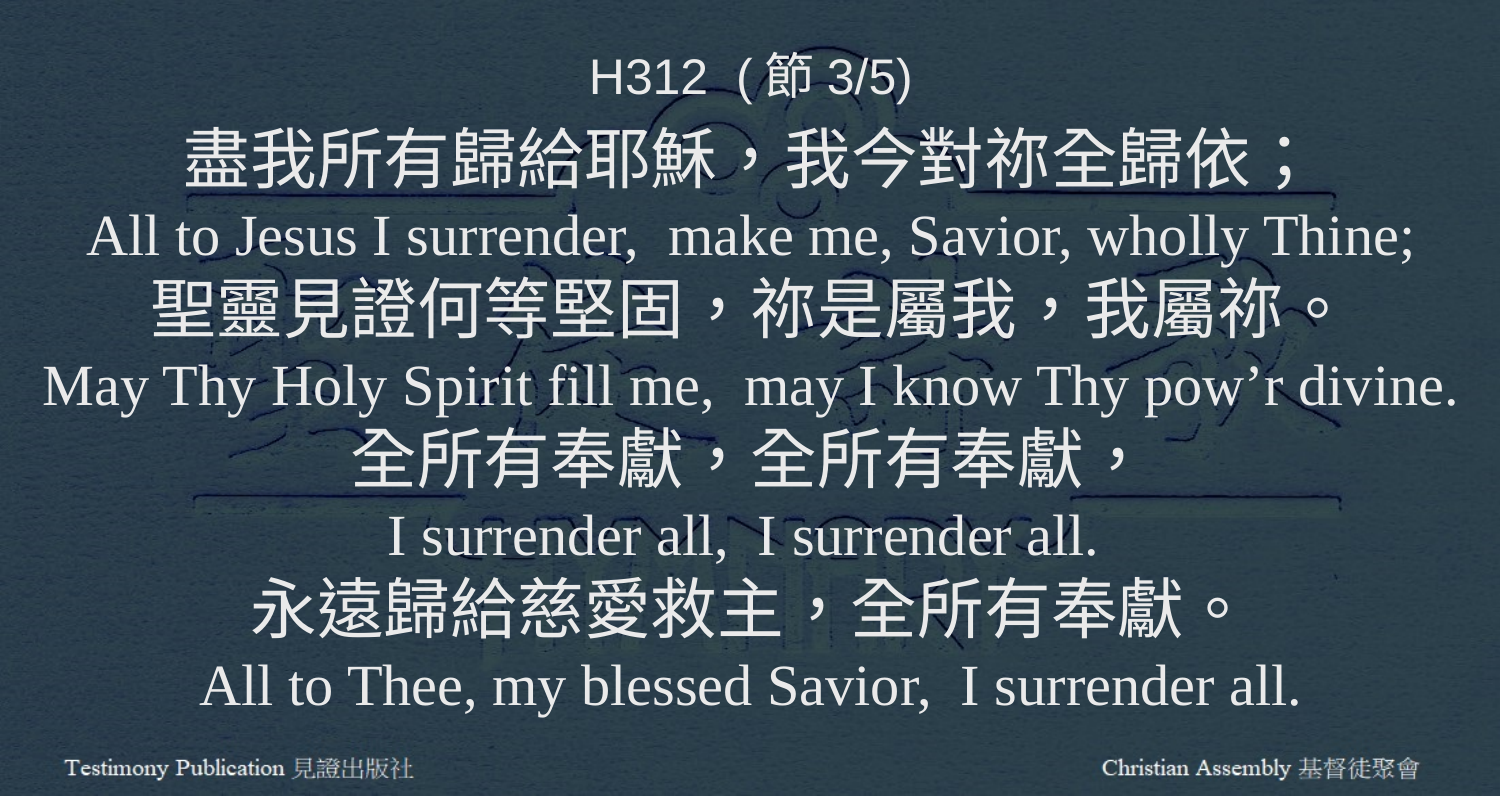

H312  (節3/5)
盡我所有歸給耶穌，我今對祢全歸依；
All to Jesus I surrender,  make me, Savior, wholly Thine;
聖靈見證何等堅固，祢是屬我，我屬祢。
May Thy Holy Spirit fill me,  may I know Thy pow’r divine.
全所有奉獻，全所有奉獻，
I surrender all,  I surrender all.
永遠歸給慈愛救主，全所有奉獻。
All to Thee, my blessed Savior,  I surrender all.